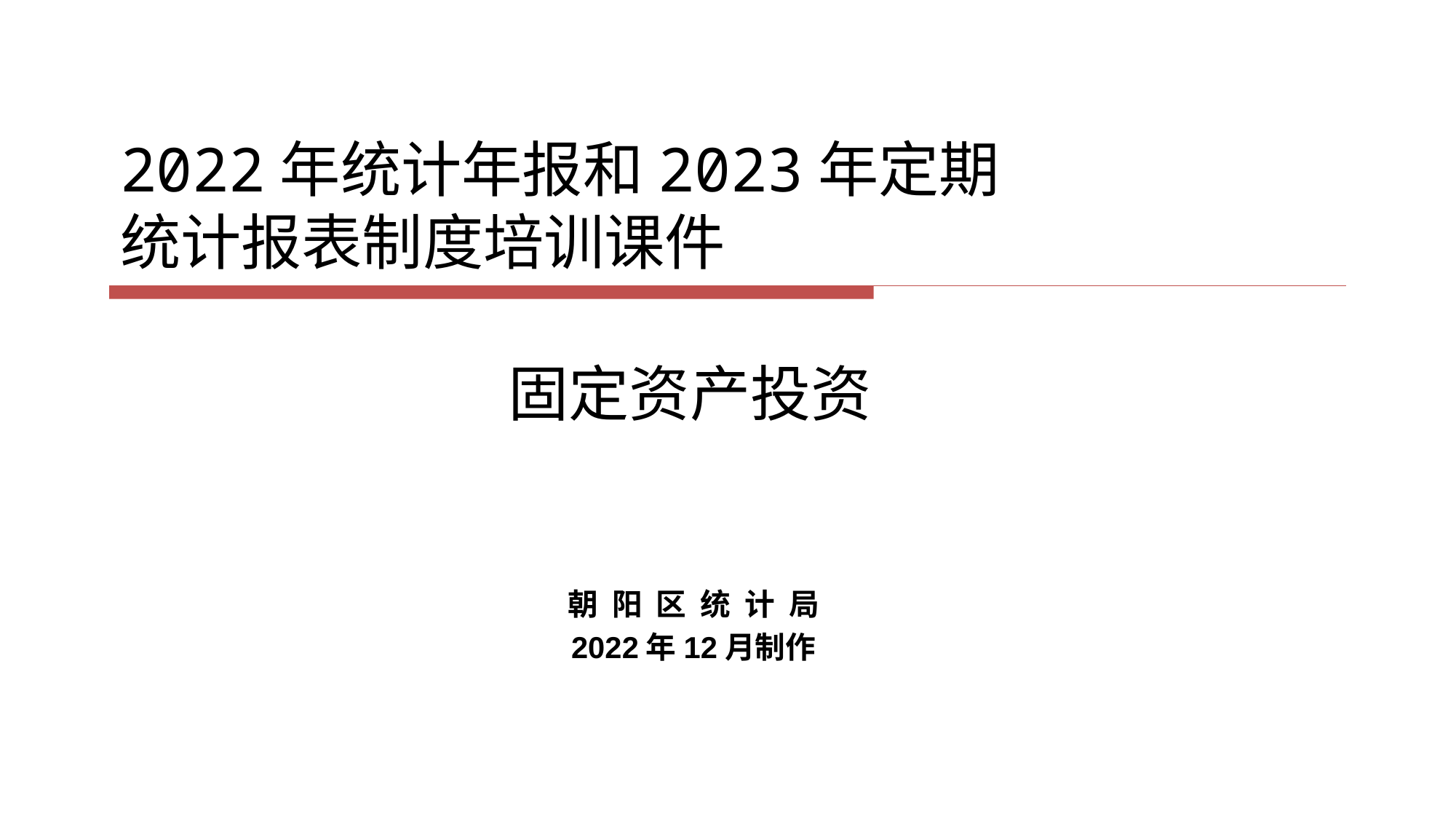

# 2022年统计年报和2023年定期 统计报表制度培训课件
固定资产投资

朝  阳  区  统  计  局
2022年12月制作